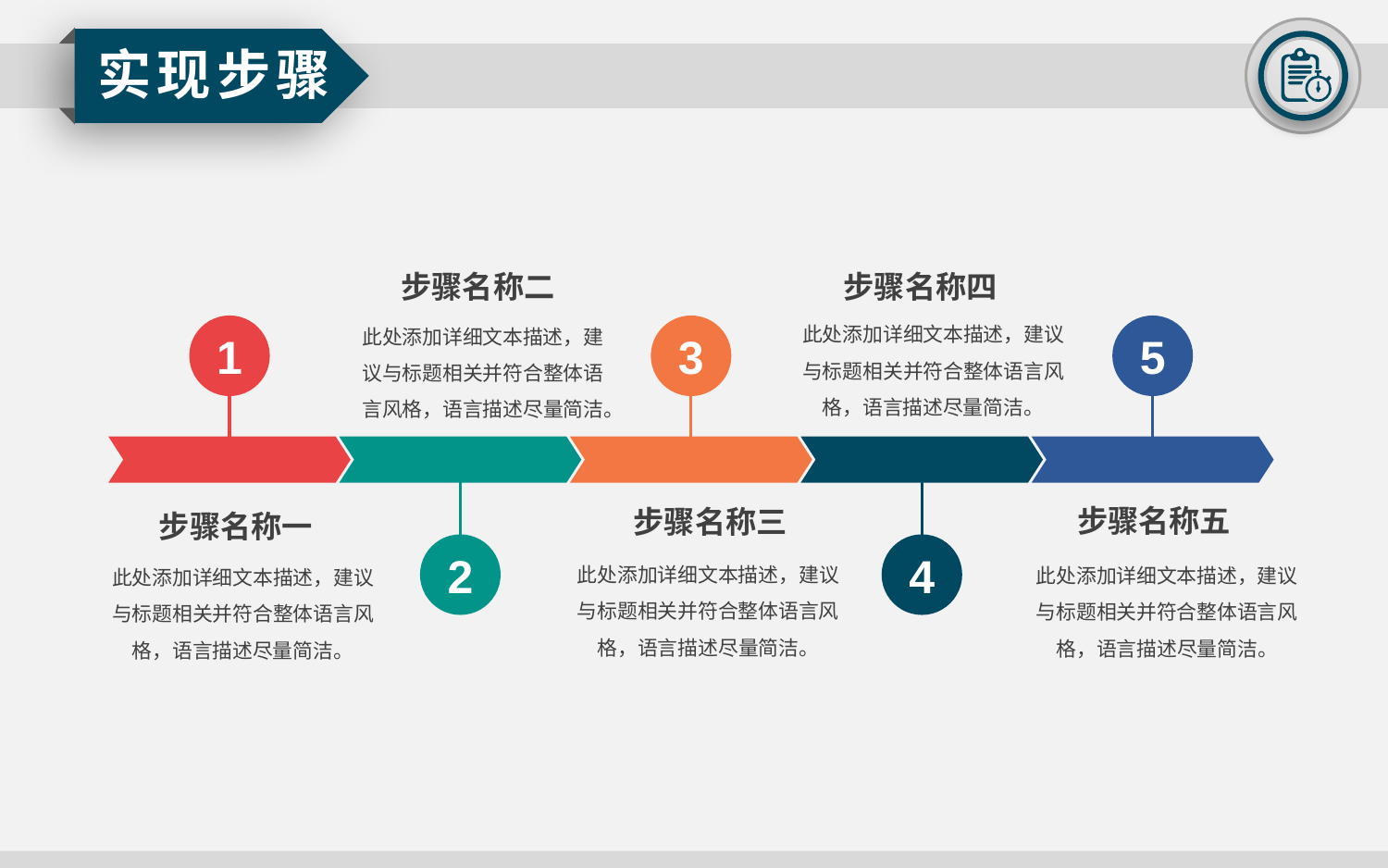

延时
实现步骤
步骤名称二
步骤名称四
此处添加详细文本描述，建议与标题相关并符合整体语言风格，语言描述尽量简洁。
此处添加详细文本描述，建议与标题相关并符合整体语言风格，语言描述尽量简洁。
1
3
5

步骤名称五
步骤名称三
步骤名称一
2
4
此处添加详细文本描述，建议与标题相关并符合整体语言风格，语言描述尽量简洁。
此处添加详细文本描述，建议与标题相关并符合整体语言风格，语言描述尽量简洁。
此处添加详细文本描述，建议与标题相关并符合整体语言风格，语言描述尽量简洁。